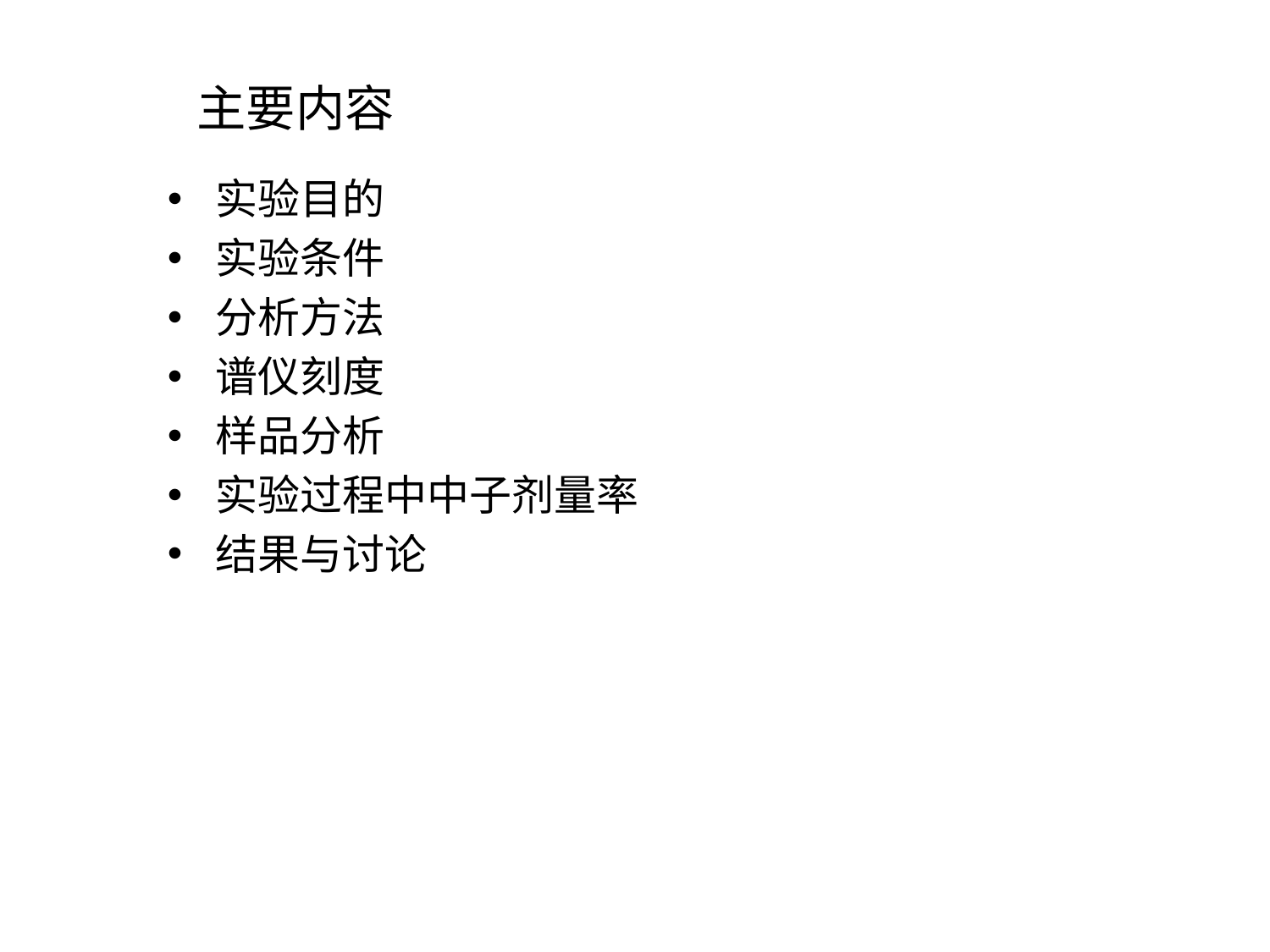

# 主要内容
实验目的
实验条件
分析方法
谱仪刻度
样品分析
实验过程中中子剂量率
结果与讨论